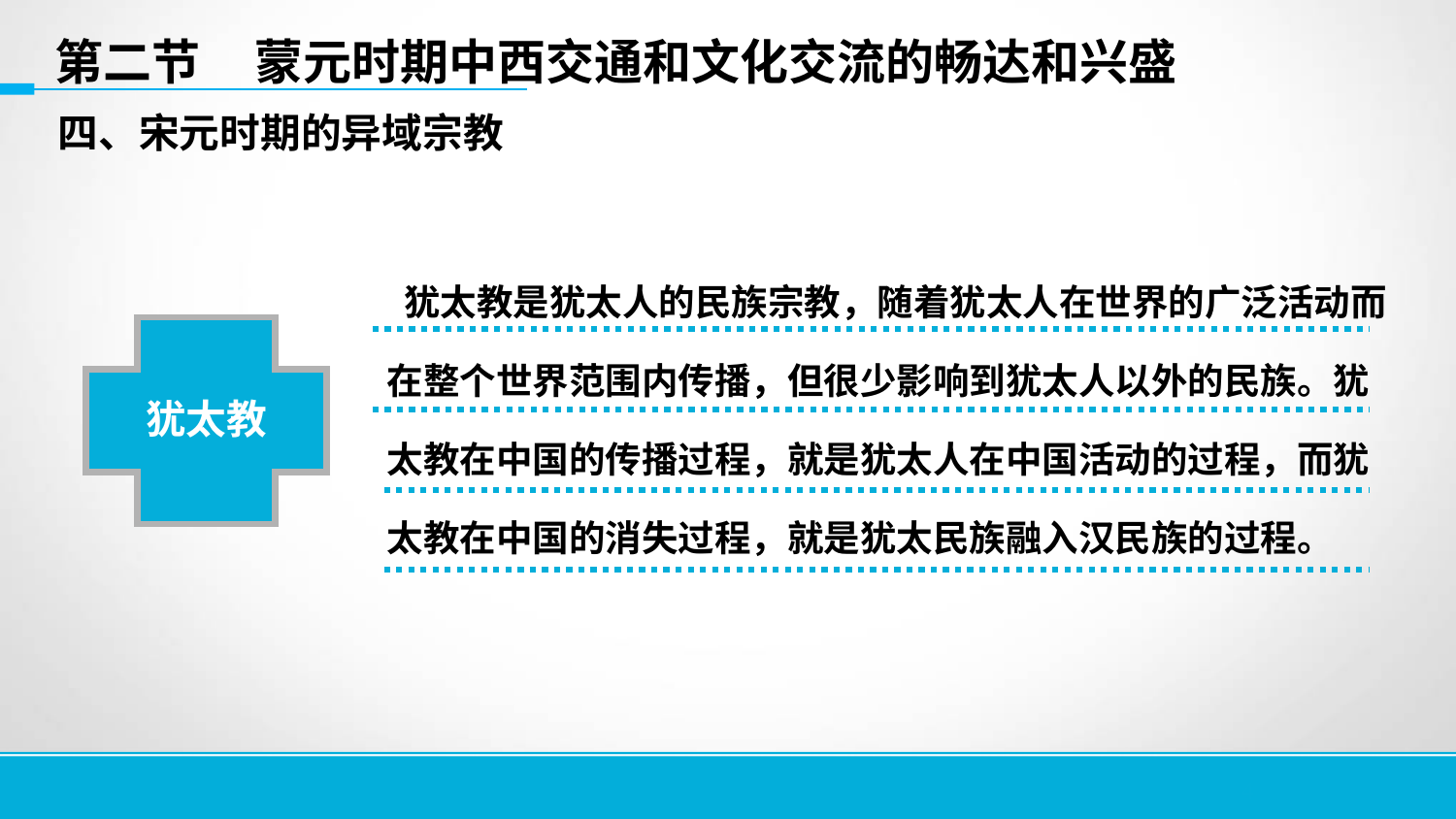

第二节     蒙元时期中西交通和文化交流的畅达和兴盛

四、宋元时期的异域宗教

 犹太教是犹太人的民族宗教，随着犹太人在世界的广泛活动而在整个世界范围内传播，但很少影响到犹太人以外的民族。犹太教在中国的传播过程，就是犹太人在中国活动的过程，而犹太教在中国的消失过程，就是犹太民族融入汉民族的过程。

犹太教

4